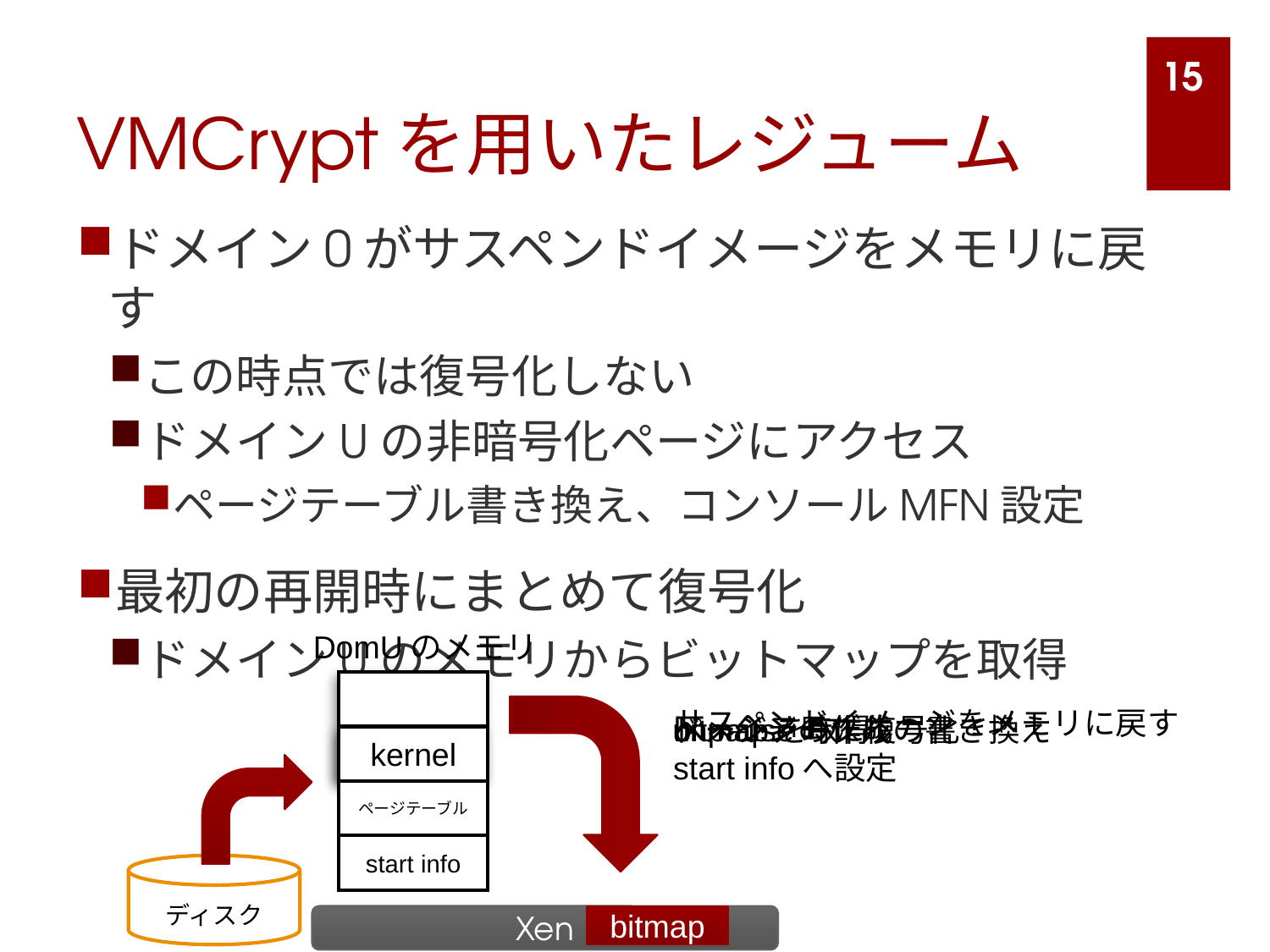

# VMCryptを用いたレジューム
15
ドメイン0がサスペンドイメージをメモリに戻す
この時点では復号化しない
ドメインUの非暗号化ページにアクセス
ページテーブル書き換え、コンソールMFN設定
最初の再開時にまとめて復号化
ドメインUのメモリからビットマップを取得
DomUのメモリ

kernel

kernel
ページテーブル

kernel
ページテーブル
start info

kernel

kernel
ページテーブル

kernel
ページテーブル
start info
bitmap
kernel
ページテーブル
start info

kernel

kernel
ページテーブル

kernel
ページテーブル
start info
bitmap
kernel
ページテーブル
start info

kernel

kernel
ページテーブル

kernel
ページテーブル
start info

kernel
ページテーブル
start info

サスペンドイメージをメモリに戻す
ドメインの作成
ページテーブルの書き換え
start infoへ設定
unpause時に復号化
bitmapを取得

ディスク
Xen
bitmap